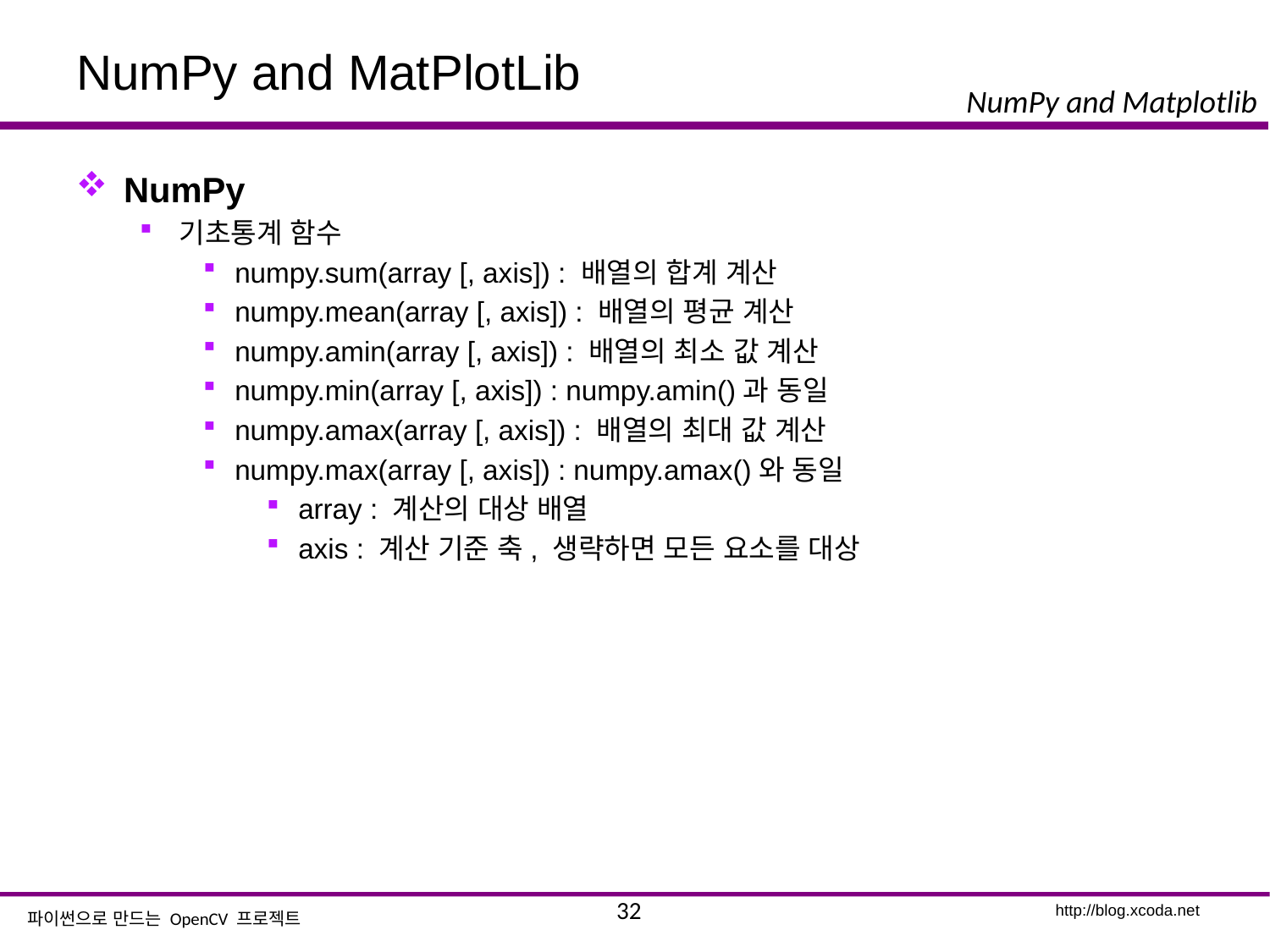

# NumPy and MatPlotLib
NumPy
기초통계 함수
numpy.sum(array [, axis]) : 배열의 합계 계산
numpy.mean(array [, axis]) : 배열의 평균 계산
numpy.amin(array [, axis]) : 배열의 최소 값 계산
numpy.min(array [, axis]) : numpy.amin()과 동일
numpy.amax(array [, axis]) : 배열의 최대 값 계산
numpy.max(array [, axis]) : numpy.amax()와 동일
array : 계산의 대상 배열
axis : 계산 기준 축, 생략하면 모든 요소를 대상